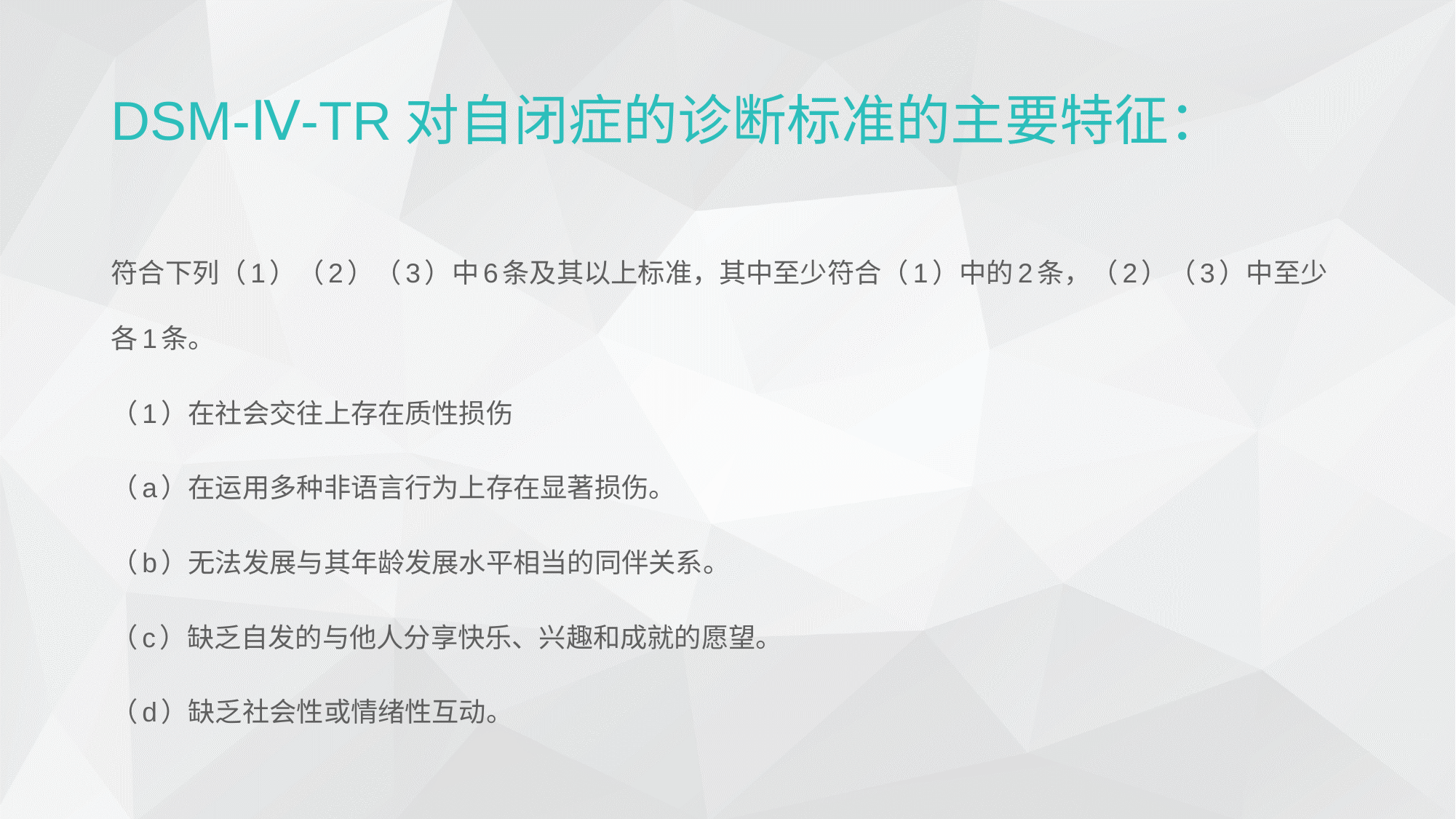

DSM-Ⅳ-TR对自闭症的诊断标准的主要特征：
符合下列（1）（2）（3）中6条及其以上标准，其中至少符合（1）中的2条，（2）（3）中至少各1条。
（1）在社会交往上存在质性损伤
（a）在运用多种非语言行为上存在显著损伤。
（b）无法发展与其年龄发展水平相当的同伴关系。
（c）缺乏自发的与他人分享快乐、兴趣和成就的愿望。
（d）缺乏社会性或情绪性互动。